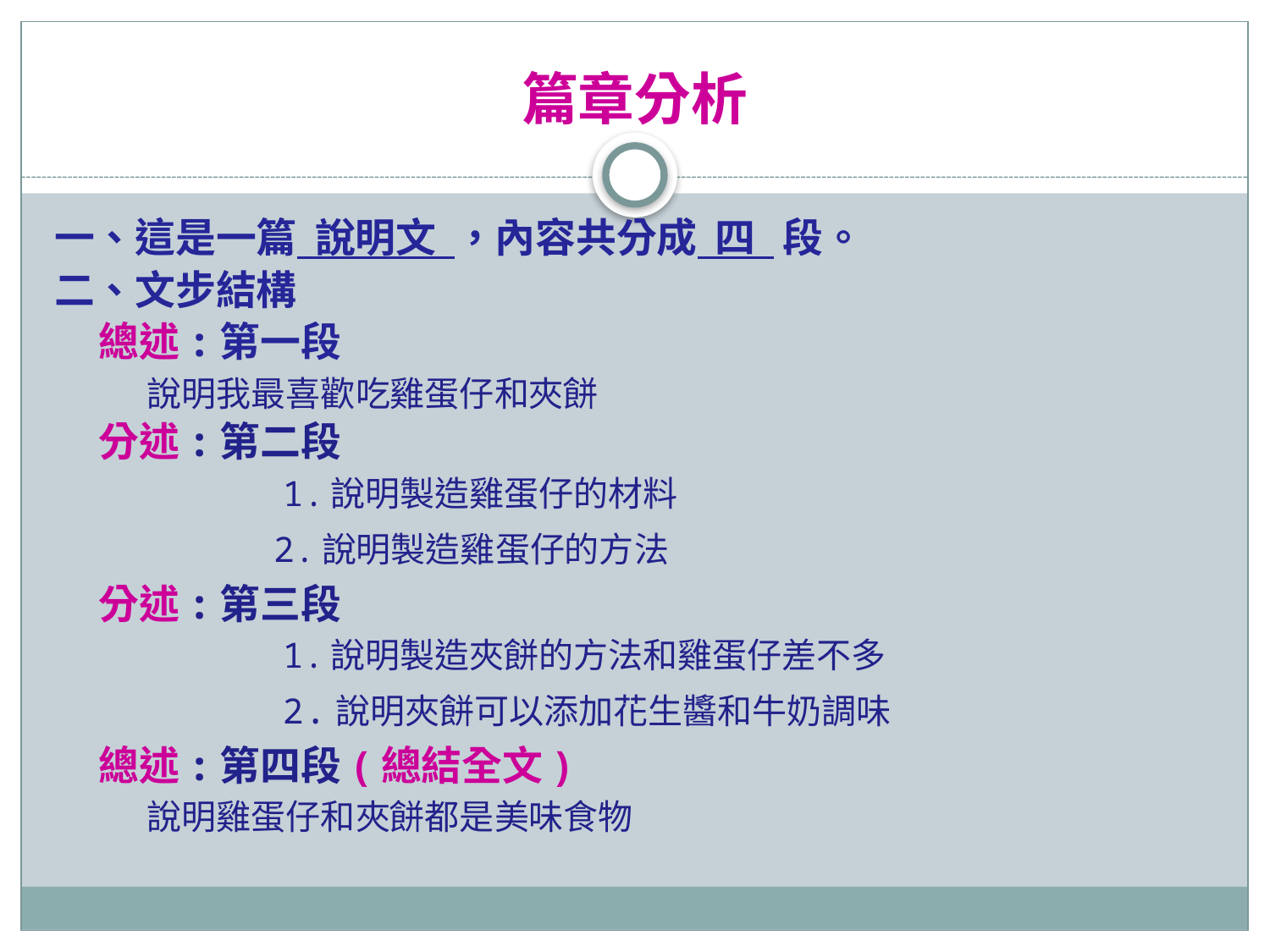

# 篇章分析
一、這是一篇  說明文  ，內容共分成  四   段。
二、文步結構
    總述:第一段
           說明我最喜歡吃雞蛋仔和夾餅
    分述:第二段
           1.說明製造雞蛋仔的材料
         2.說明製造雞蛋仔的方法
    分述:第三段
           1.說明製造夾餅的方法和雞蛋仔差不多
           2.說明夾餅可以添加花生醬和牛奶調味
    總述:第四段(總結全文)
           說明雞蛋仔和夾餅都是美味食物